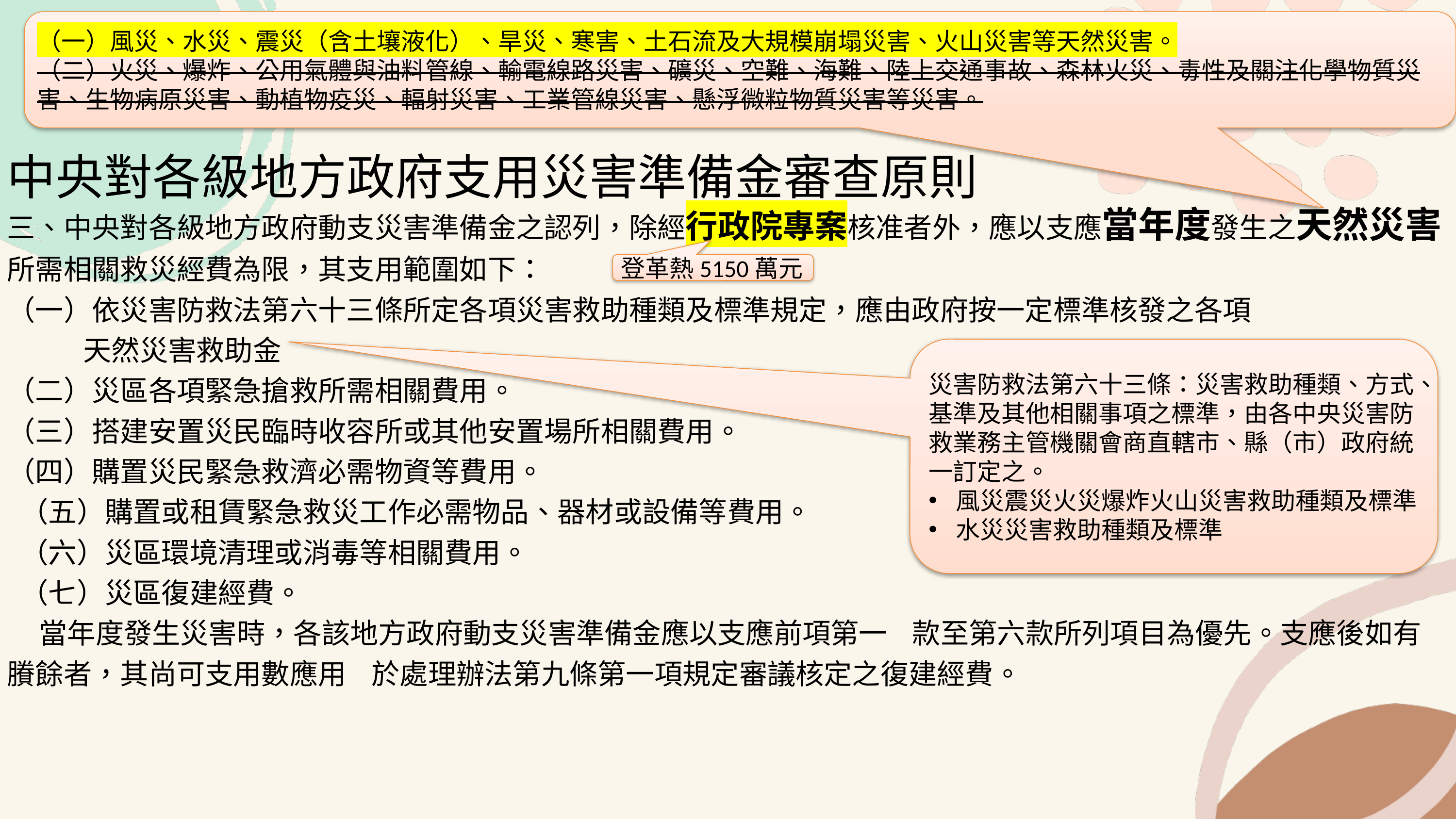

（一）風災、水災、震災（含土壤液化）、旱災、寒害、土石流及大規模崩塌災害、火山災害等天然災害。
（二）火災、爆炸、公用氣體與油料管線、輸電線路災害、礦災、空難、海難、陸上交通事故、森林火災、毒性及關注化學物質災害、生物病原災害、動植物疫災、輻射災害、工業管線災害、懸浮微粒物質災害等災害。
中央對各級地方政府支用災害準備金審查原則
三、中央對各級地方政府動支災害準備金之認列，除經行政院專案核准者外，應以支應當年度發生之天然災害所需相關救災經費為限，其支用範圍如下：
（一）依災害防救法第六十三條所定各項災害救助種類及標準規定，應由政府按一定標準核發之各項
           天然災害救助金
（二）災區各項緊急搶救所需相關費用。
（三）搭建安置災民臨時收容所或其他安置場所相關費用。
（四）購置災民緊急救濟必需物資等費用。
 （五）購置或租賃緊急救災工作必需物品、器材或設備等費用。
 （六）災區環境清理或消毒等相關費用。
 （七）災區復建經費。
    當年度發生災害時，各該地方政府動支災害準備金應以支應前項第一    款至第六款所列項目為優先。支應後如有賸餘者，其尚可支用數應用    於處理辦法第九條第一項規定審議核定之復建經費。

登革熱5150萬元
災害防救法第六十三條：災害救助種類、方式、基準及其他相關事項之標準，由各中央災害防救業務主管機關會商直轄市、縣（市）政府統一訂定之。
風災震災火災爆炸火山災害救助種類及標準
水災災害救助種類及標準